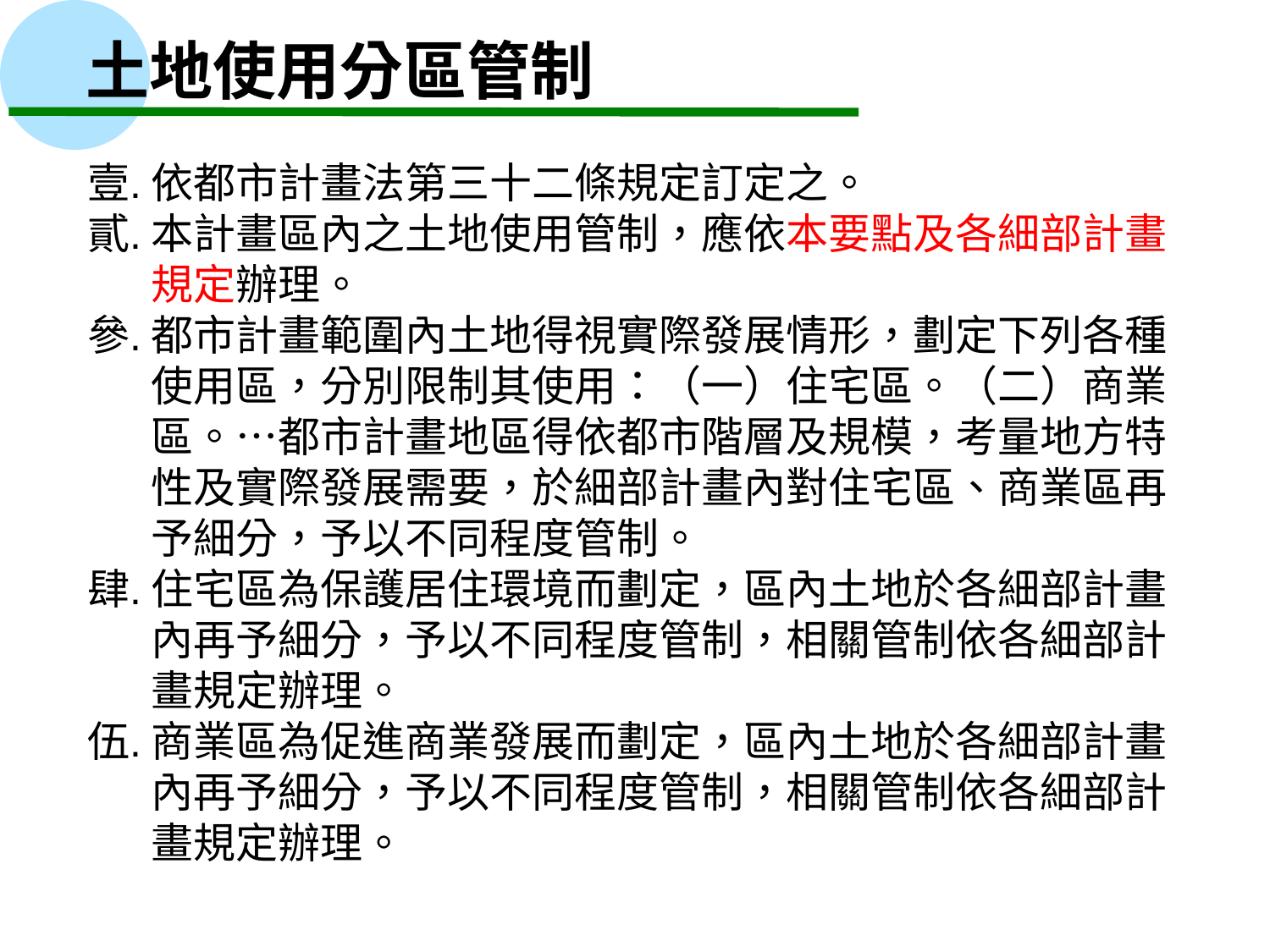

土地使用分區管制

依都市計畫法第三十二條規定訂定之。
本計畫區內之土地使用管制，應依本要點及各細部計畫規定辦理。
都市計畫範圍內土地得視實際發展情形，劃定下列各種使用區，分別限制其使用：（一）住宅區。（二）商業區。…都市計畫地區得依都市階層及規模，考量地方特性及實際發展需要，於細部計畫內對住宅區、商業區再予細分，予以不同程度管制。
住宅區為保護居住環境而劃定，區內土地於各細部計畫內再予細分，予以不同程度管制，相關管制依各細部計畫規定辦理。
商業區為促進商業發展而劃定，區內土地於各細部計畫內再予細分，予以不同程度管制，相關管制依各細部計畫規定辦理。